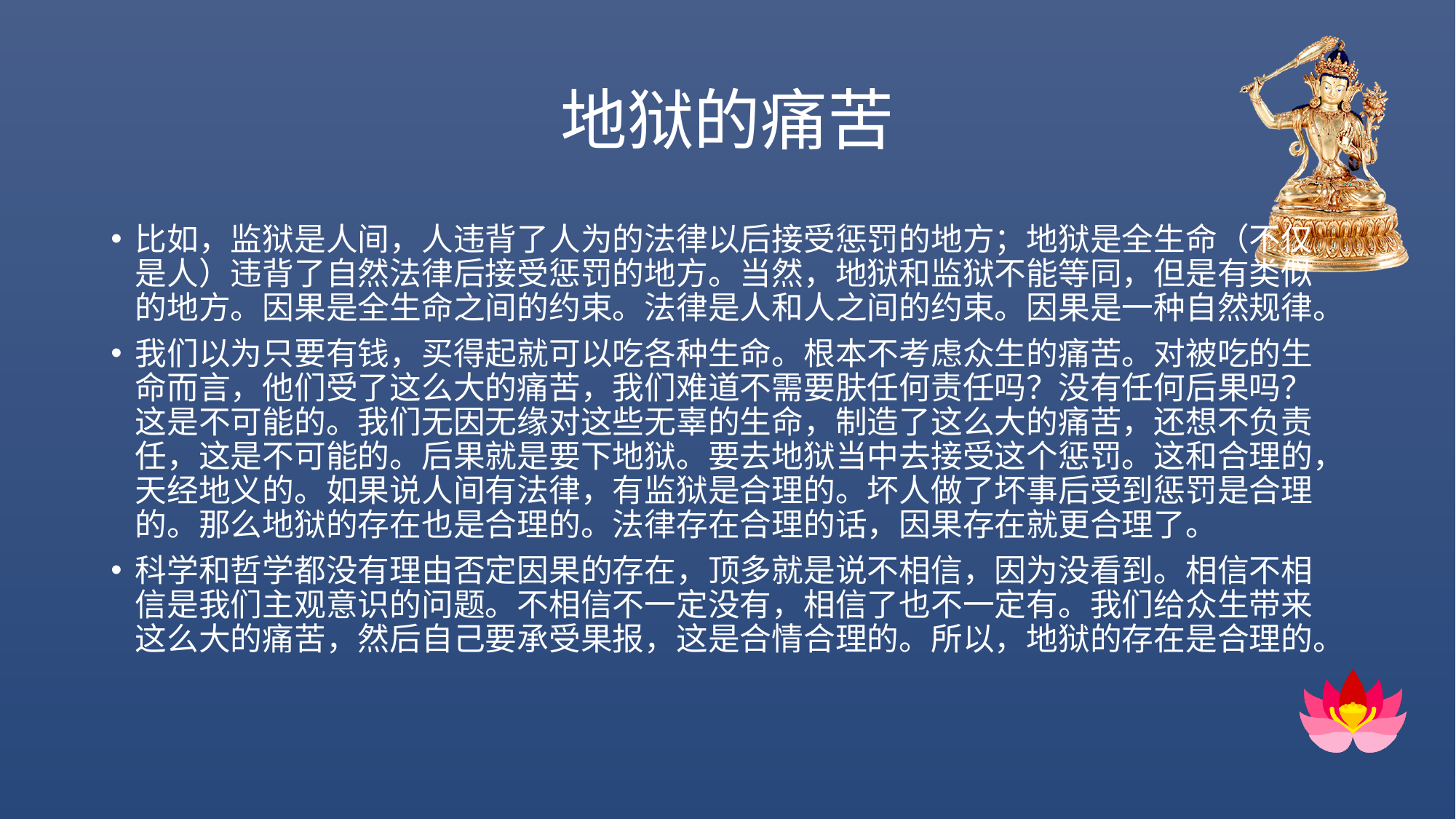

# 地狱的痛苦
比如，监狱是人间，人违背了人为的法律以后接受惩罚的地方；地狱是全生命（不仅是人）违背了自然法律后接受惩罚的地方。当然，地狱和监狱不能等同，但是有类似的地方。因果是全生命之间的约束。法律是人和人之间的约束。因果是一种自然规律。
我们以为只要有钱，买得起就可以吃各种生命。根本不考虑众生的痛苦。对被吃的生命而言，他们受了这么大的痛苦，我们难道不需要肤任何责任吗？没有任何后果吗？这是不可能的。我们无因无缘对这些无辜的生命，制造了这么大的痛苦，还想不负责任，这是不可能的。后果就是要下地狱。要去地狱当中去接受这个惩罚。这和合理的，天经地义的。如果说人间有法律，有监狱是合理的。坏人做了坏事后受到惩罚是合理的。那么地狱的存在也是合理的。法律存在合理的话，因果存在就更合理了。
科学和哲学都没有理由否定因果的存在，顶多就是说不相信，因为没看到。相信不相信是我们主观意识的问题。不相信不一定没有，相信了也不一定有。我们给众生带来这么大的痛苦，然后自己要承受果报，这是合情合理的。所以，地狱的存在是合理的。